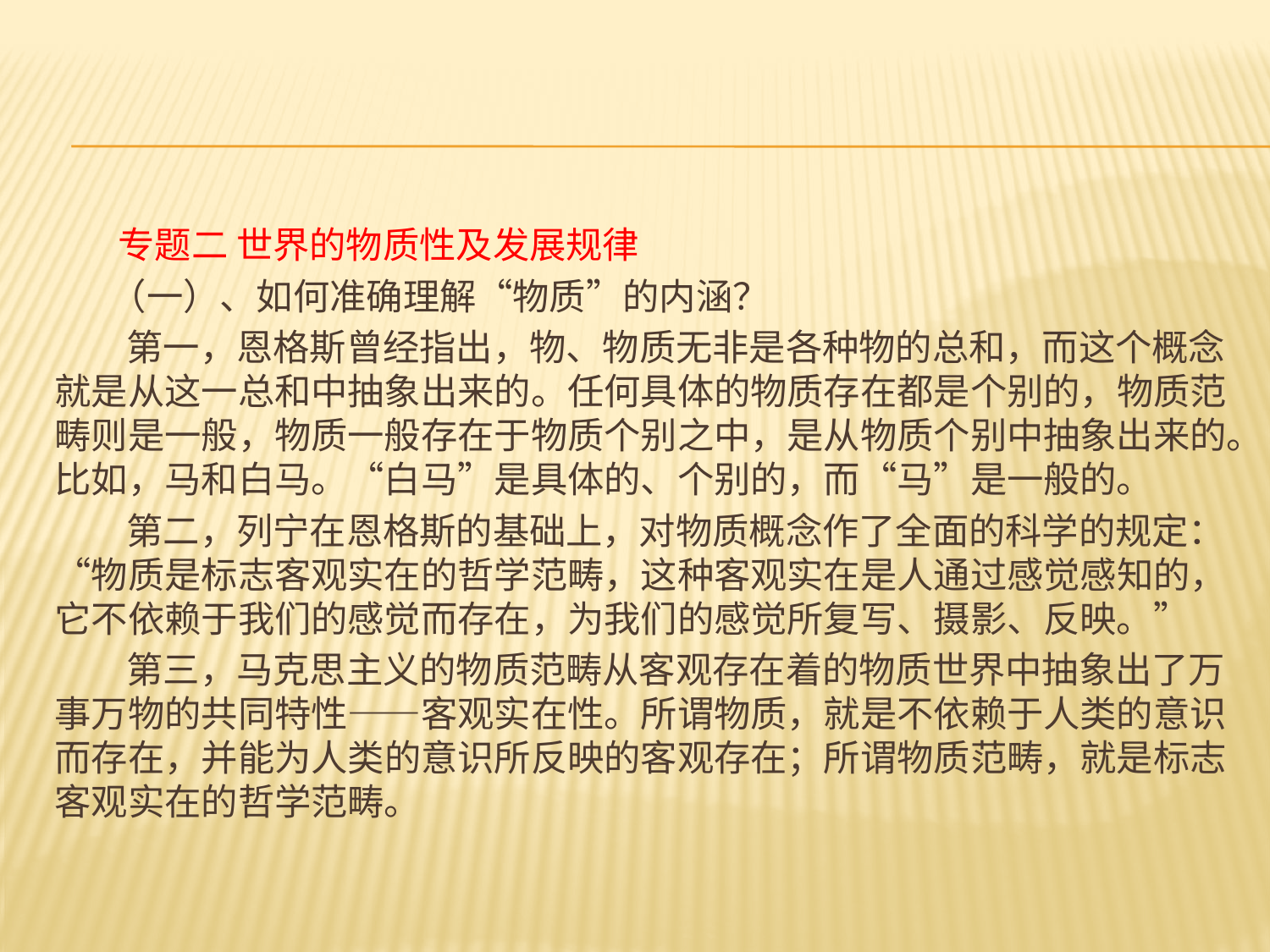

#
       专题二 世界的物质性及发展规律
      （一）、如何准确理解“物质”的内涵？
        第一，恩格斯曾经指出，物、物质无非是各种物的总和，而这个概念就是从这一总和中抽象出来的。任何具体的物质存在都是个别的，物质范畴则是一般，物质一般存在于物质个别之中，是从物质个别中抽象出来的。比如，马和白马。“白马”是具体的、个别的，而“马”是一般的。
        第二，列宁在恩格斯的基础上，对物质概念作了全面的科学的规定：“物质是标志客观实在的哲学范畴，这种客观实在是人通过感觉感知的，它不依赖于我们的感觉而存在，为我们的感觉所复写、摄影、反映。”
        第三，马克思主义的物质范畴从客观存在着的物质世界中抽象出了万事万物的共同特性——客观实在性。所谓物质，就是不依赖于人类的意识而存在，并能为人类的意识所反映的客观存在；所谓物质范畴，就是标志客观实在的哲学范畴。